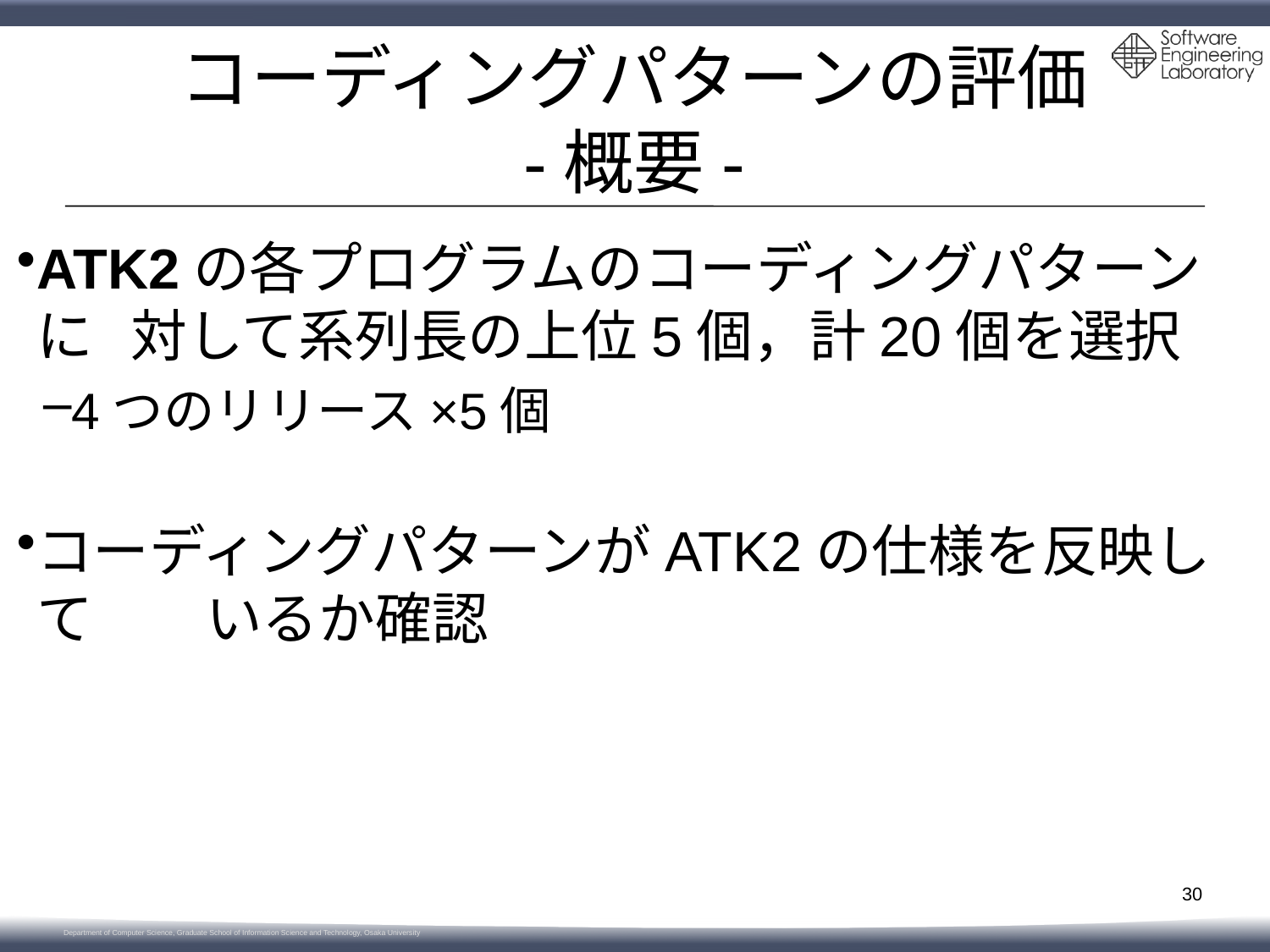

# コーディングパターンの評価 -概要-
ATK2の各プログラムのコーディングパターンに   対して系列長の上位5個，計20個を選択
4つのリリース×5個

コーディングパターンがATK2の仕様を反映して　　いるか確認
30